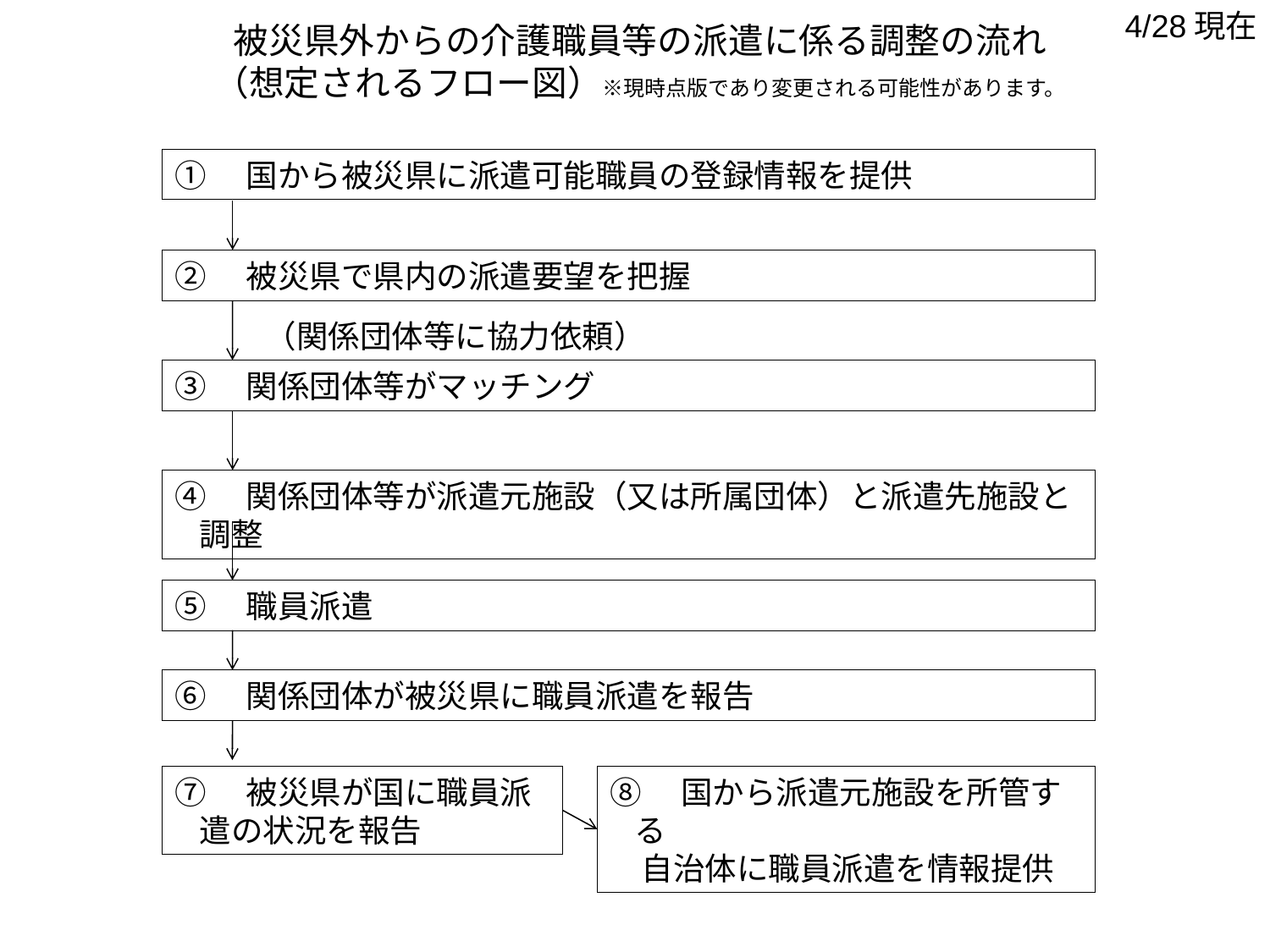

4/28現在
被災県外からの介護職員等の派遣に係る調整の流れ
（想定されるフロー図）※現時点版であり変更される可能性があります。
①　国から被災県に派遣可能職員の登録情報を提供
②　被災県で県内の派遣要望を把握
（関係団体等に協力依頼）
③　関係団体等がマッチング
④　関係団体等が派遣元施設（又は所属団体）と派遣先施設と調整
⑤　職員派遣
⑥　関係団体が被災県に職員派遣を報告
⑦　被災県が国に職員派遣の状況を報告
⑧　国から派遣元施設を所管する
　自治体に職員派遣を情報提供